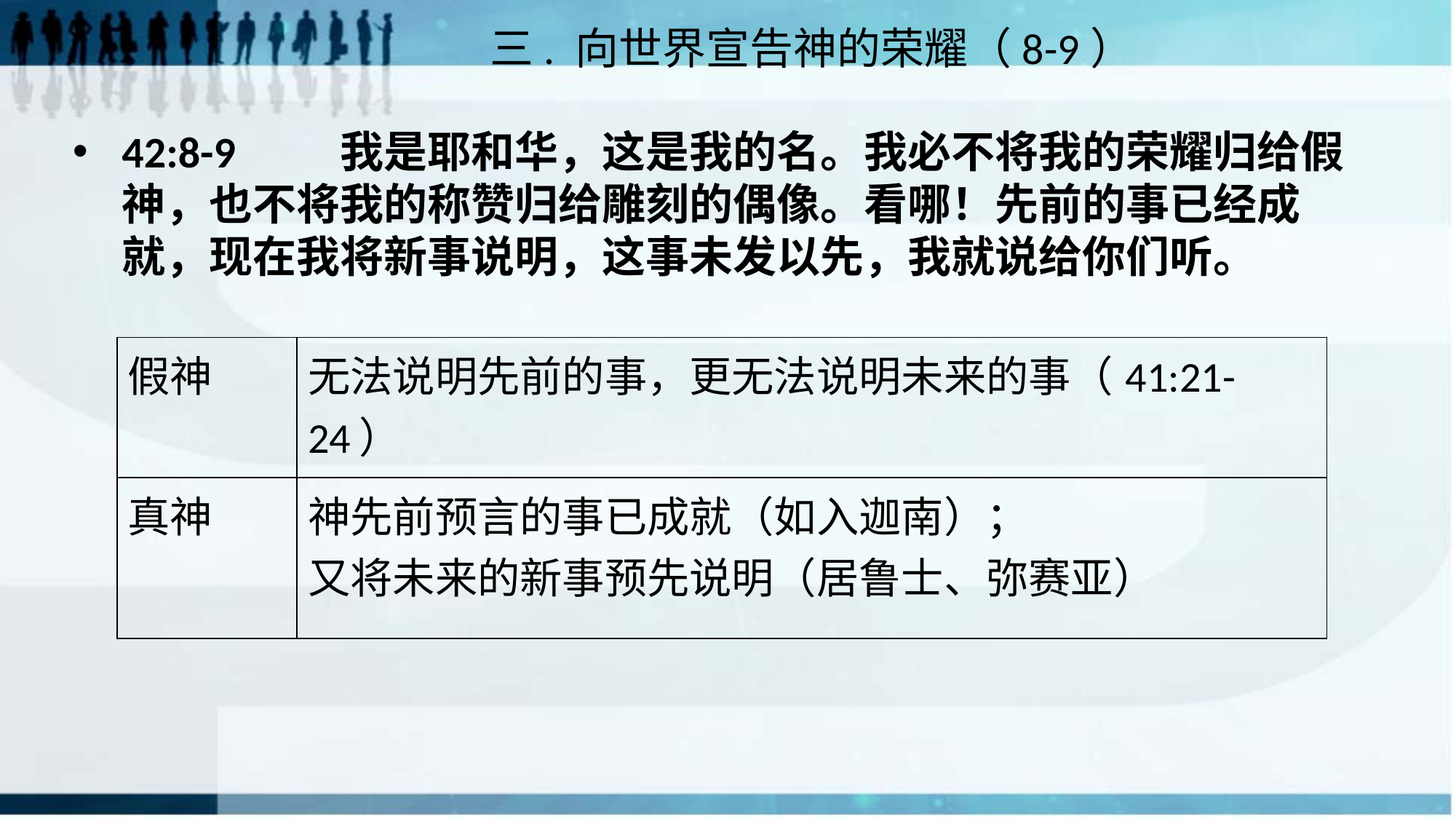

# 三. 向世界宣告神的荣耀（8-9）
42:8-9	我是耶和华，这是我的名。我必不将我的荣耀归给假神，也不将我的称赞归给雕刻的偶像。看哪！先前的事已经成就，现在我将新事说明，这事未发以先，我就说给你们听。

| 假神 | 无法说明先前的事，更无法说明未来的事（41:21-24） |
| --- | --- |
| 真神 | 神先前预言的事已成就（如入迦南）； 又将未来的新事预先说明（居鲁士、弥赛亚） |